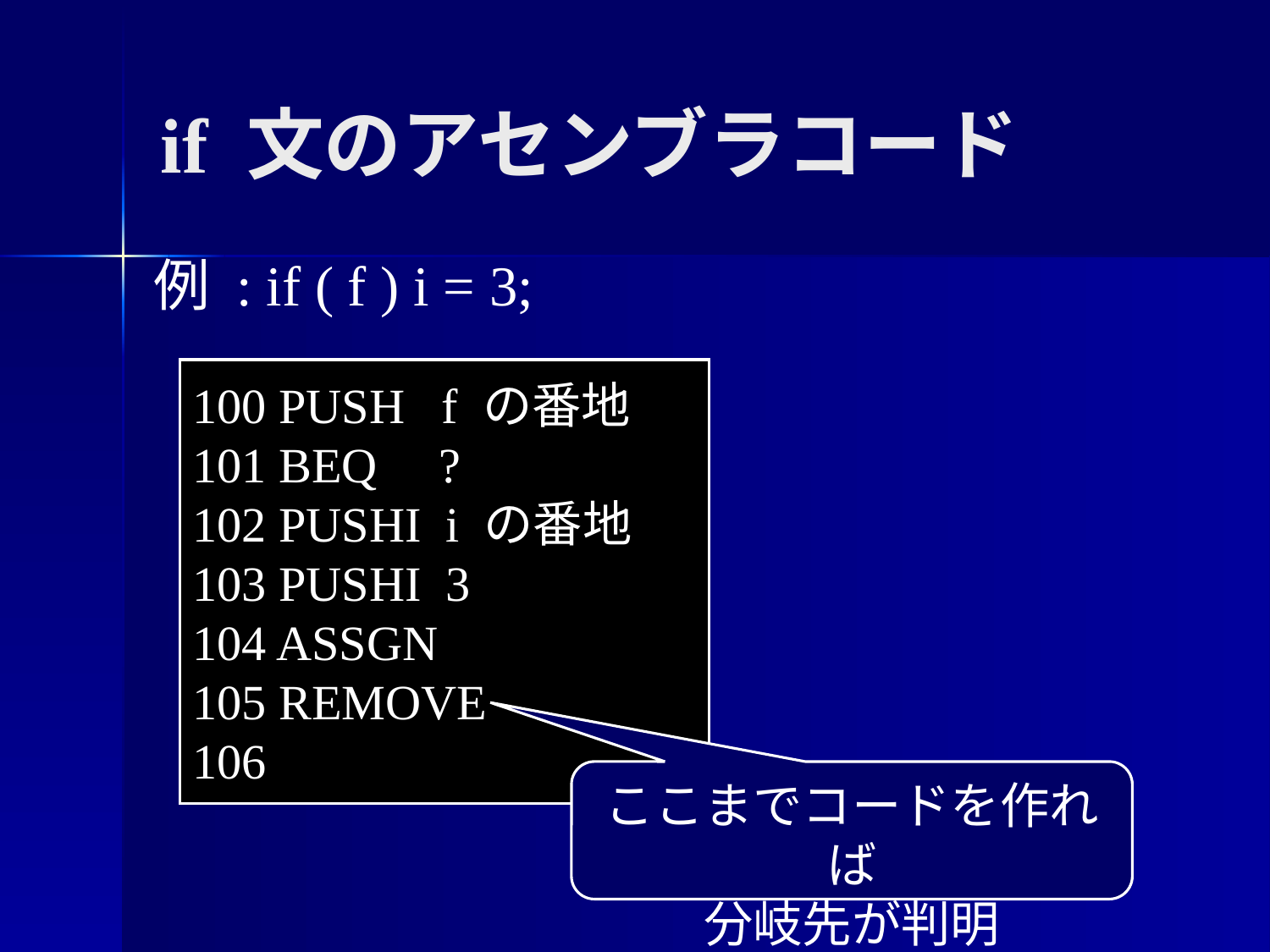

if 文のアセンブラコード
例 : if ( f ) i = 3;
100 PUSH   f の番地
101 BEQ     ?

100 PUSH   f の番地
101 BEQ     ?
102 PUSHI  i の番地
103 PUSHI  3
104 ASSGN
105 REMOVE
106
ここまでコードを作れば
分岐先が判明